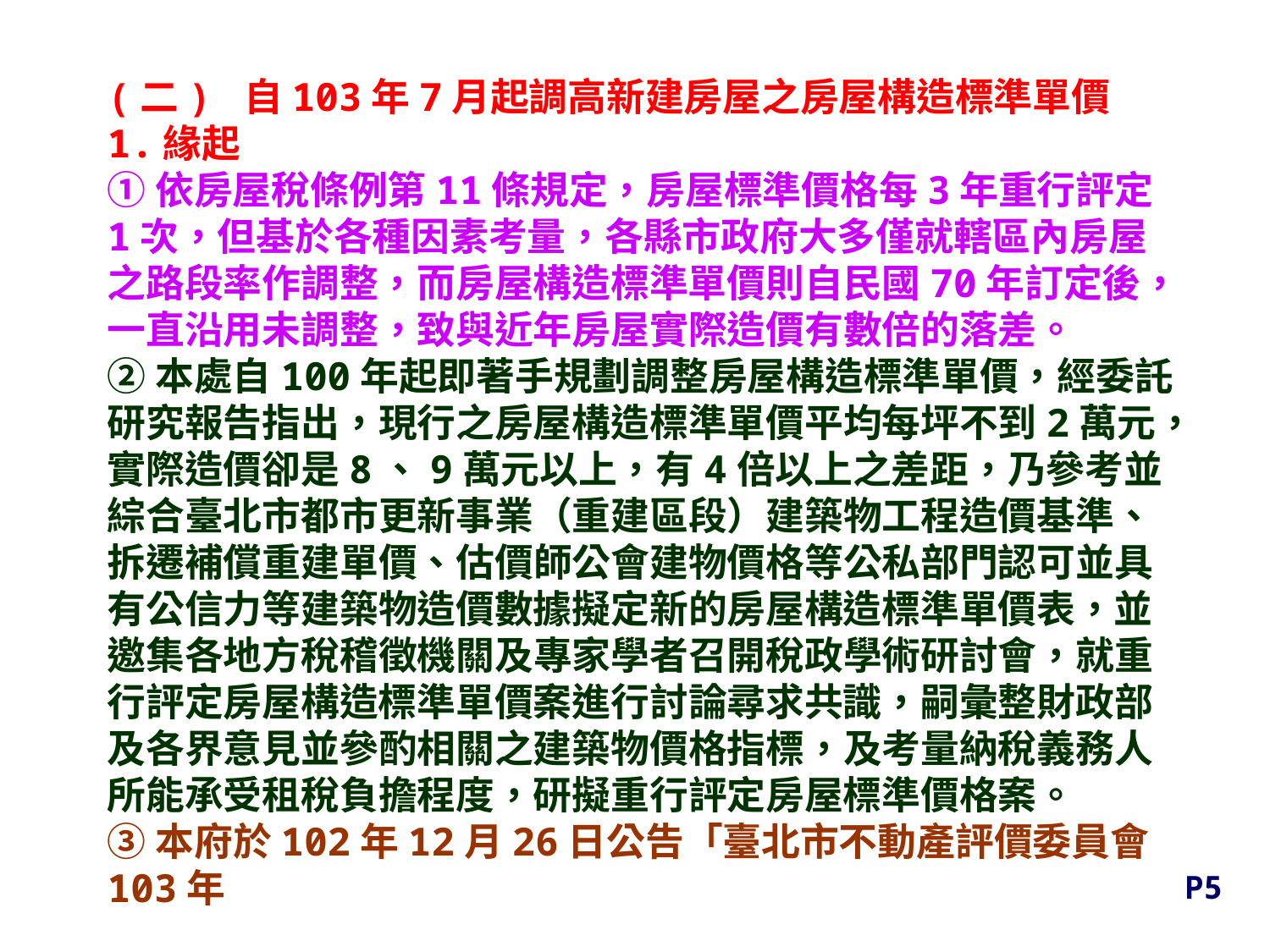

(二) 自103年7月起調高新建房屋之房屋構造標準單價
1.緣起
①依房屋稅條例第11條規定，房屋標準價格每3年重行評定1次，但基於各種因素考量，各縣市政府大多僅就轄區內房屋之路段率作調整，而房屋構造標準單價則自民國70年訂定後，一直沿用未調整，致與近年房屋實際造價有數倍的落差。
②本處自100年起即著手規劃調整房屋構造標準單價，經委託研究報告指出，現行之房屋構造標準單價平均每坪不到2萬元，實際造價卻是8、9萬元以上，有4倍以上之差距，乃參考並綜合臺北市都市更新事業（重建區段）建築物工程造價基準、拆遷補償重建單價、估價師公會建物價格等公私部門認可並具有公信力等建築物造價數據擬定新的房屋構造標準單價表，並邀集各地方稅稽徵機關及專家學者召開稅政學術研討會，就重行評定房屋構造標準單價案進行討論尋求共識，嗣彙整財政部及各界意見並參酌相關之建築物價格指標，及考量納稅義務人所能承受租稅負擔程度，研擬重行評定房屋標準價格案。
③本府於102年12月26日公告「臺北市不動產評價委員會103年
P5